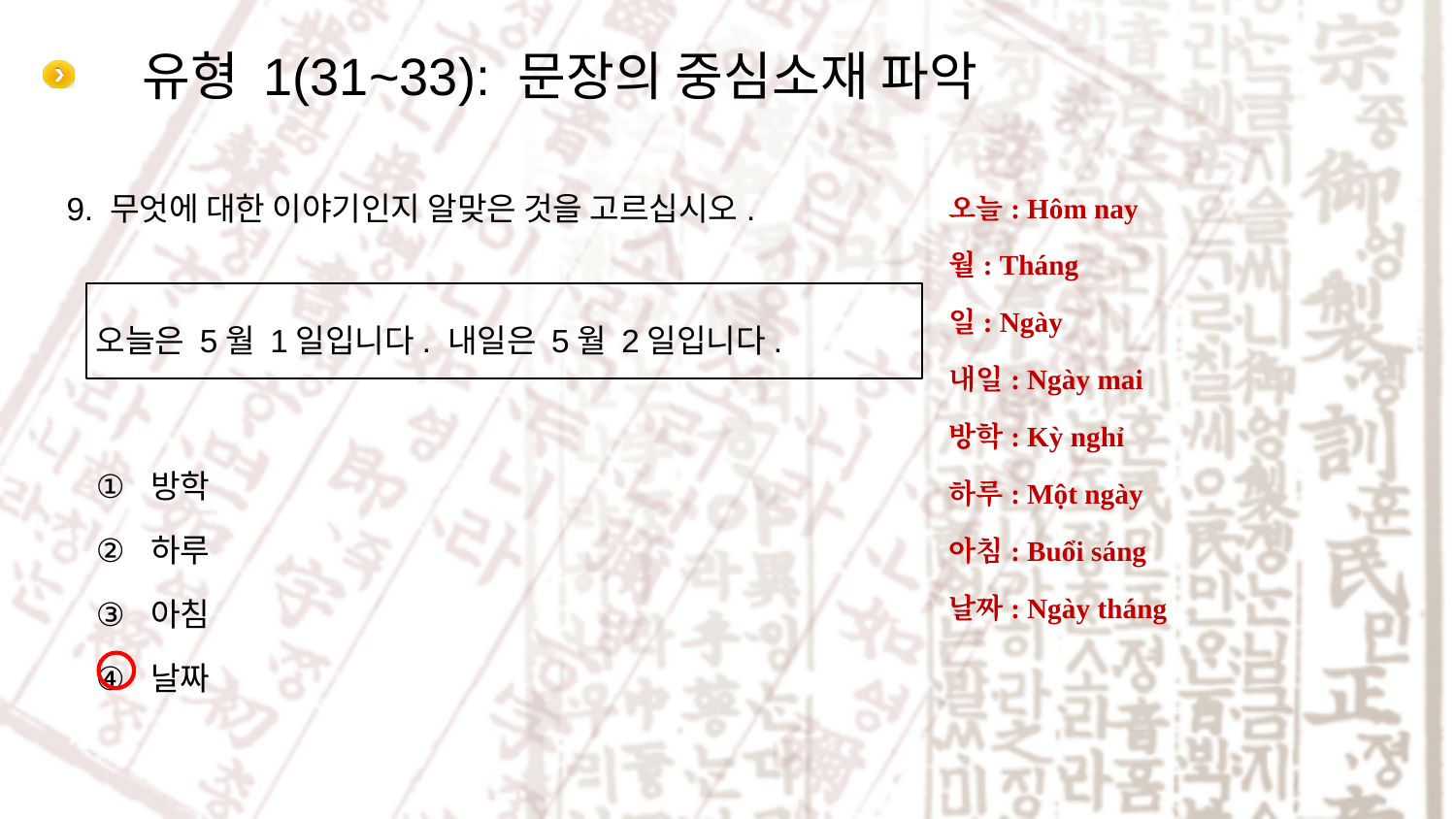

# 유형 1(31~33): 문장의 중심소재 파악
오늘: Hôm nay
월: Tháng
일: Ngày
내일: Ngày mai
방학: Kỳ nghỉ
하루: Một ngày
아침: Buổi sáng
날짜: Ngày tháng
9. 무엇에 대한 이야기인지 알맞은 것을 고르십시오.
오늘은 5월 1일입니다. 내일은 5월 2일입니다.
방학
하루
아침
날짜